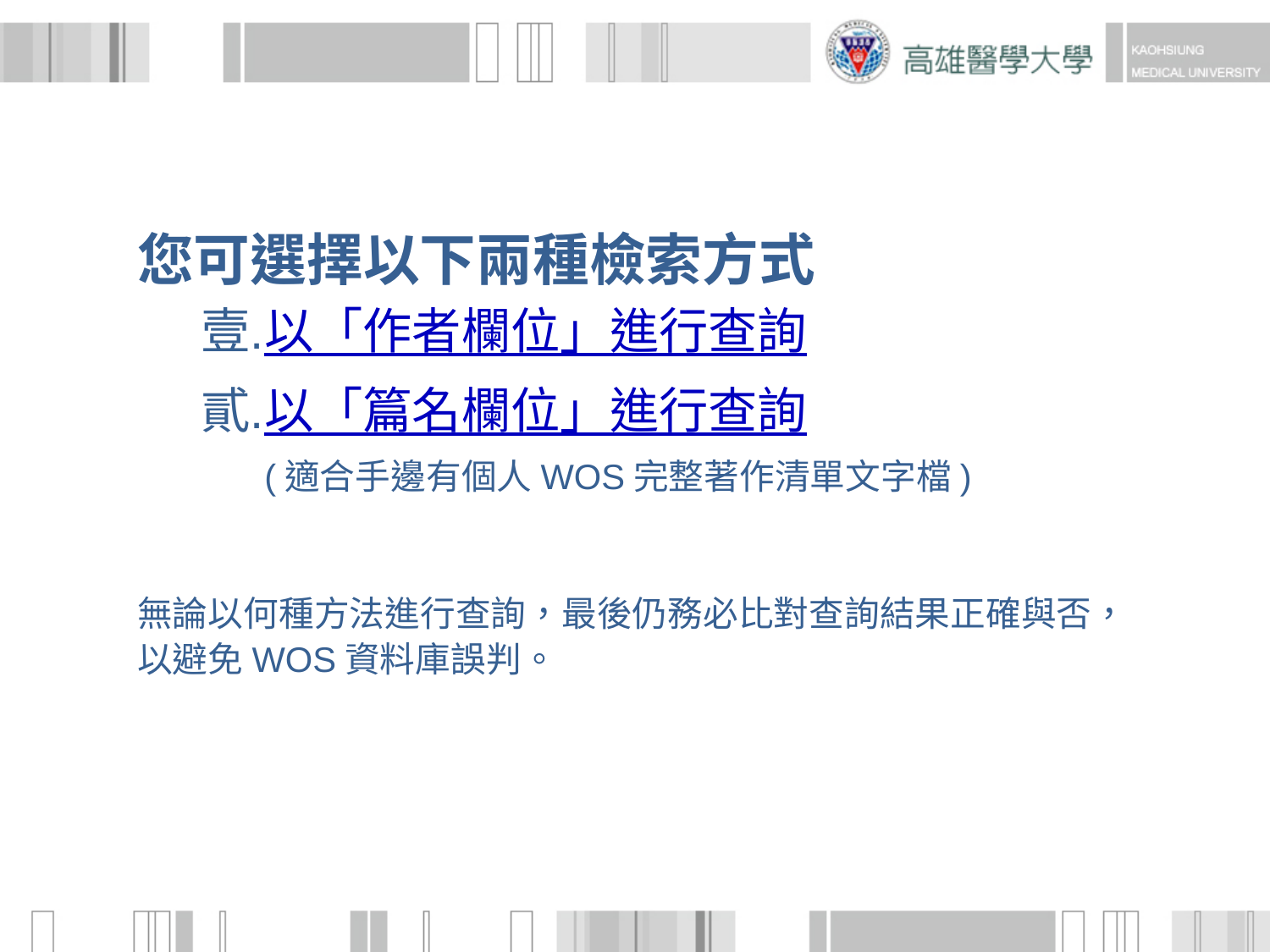

您可選擇以下兩種檢索方式
以「作者欄位」進行查詢
以「篇名欄位」進行查詢
(適合手邊有個人WOS完整著作清單文字檔)

無論以何種方法進行查詢，最後仍務必比對查詢結果正確與否，以避免WOS資料庫誤判。